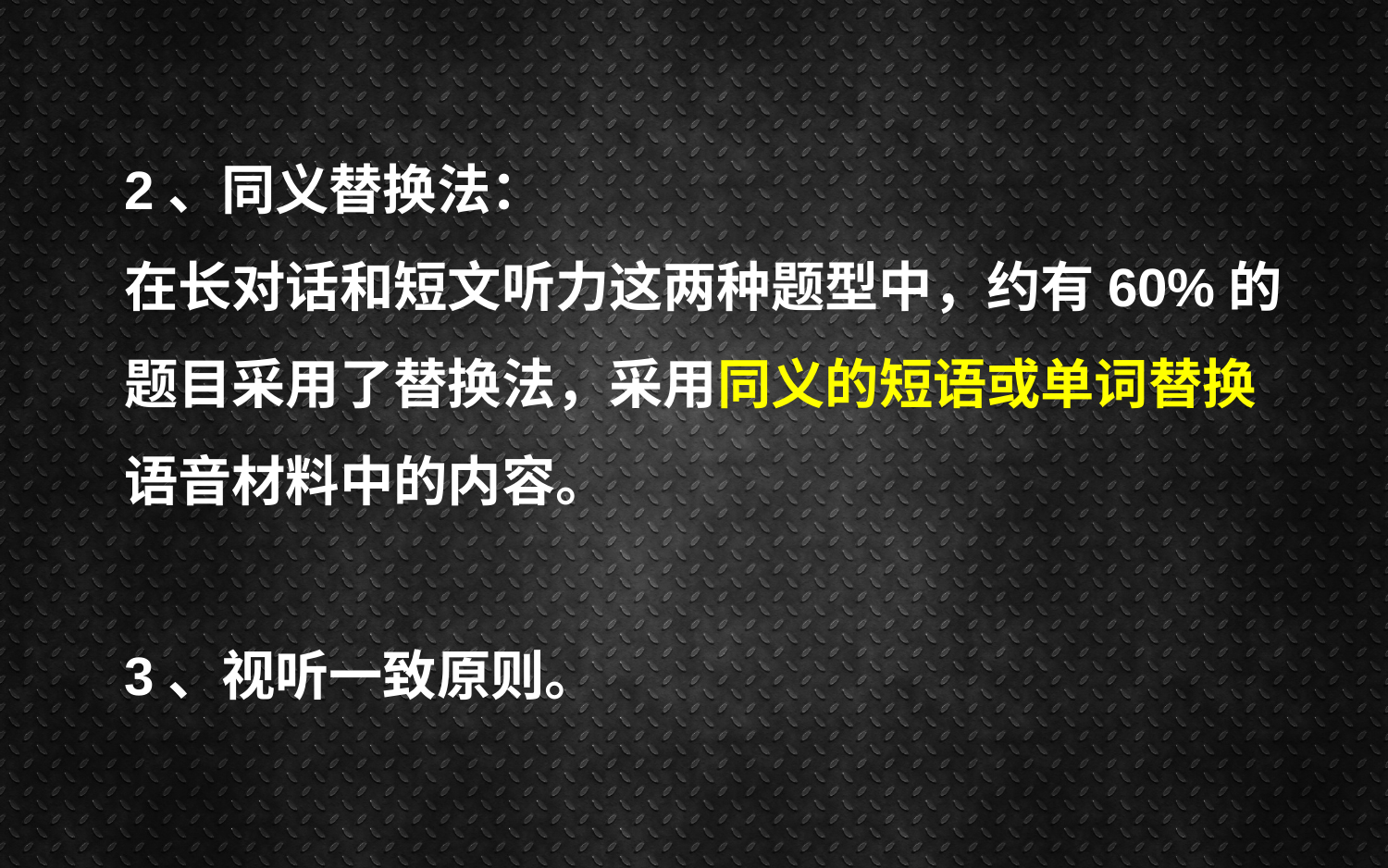

2、同义替换法：
在长对话和短文听力这两种题型中，约有60%的题目采用了替换法，采用同义的短语或单词替换语音材料中的内容。

3、视听一致原则。